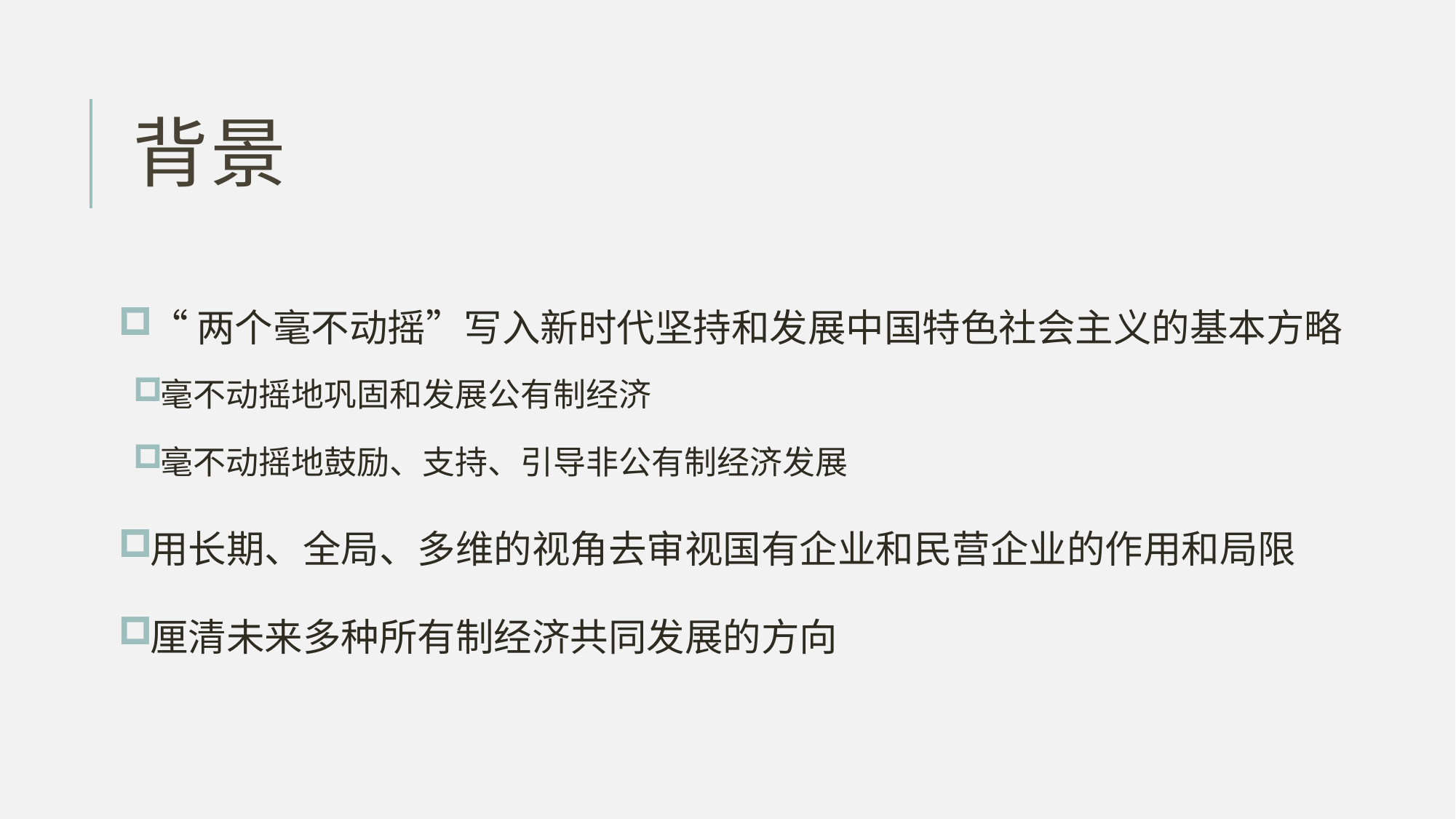

# 背景
“两个毫不动摇”写入新时代坚持和发展中国特色社会主义的基本方略
毫不动摇地巩固和发展公有制经济
毫不动摇地鼓励、支持、引导非公有制经济发展
用长期、全局、多维的视角去审视国有企业和民营企业的作用和局限
厘清未来多种所有制经济共同发展的方向